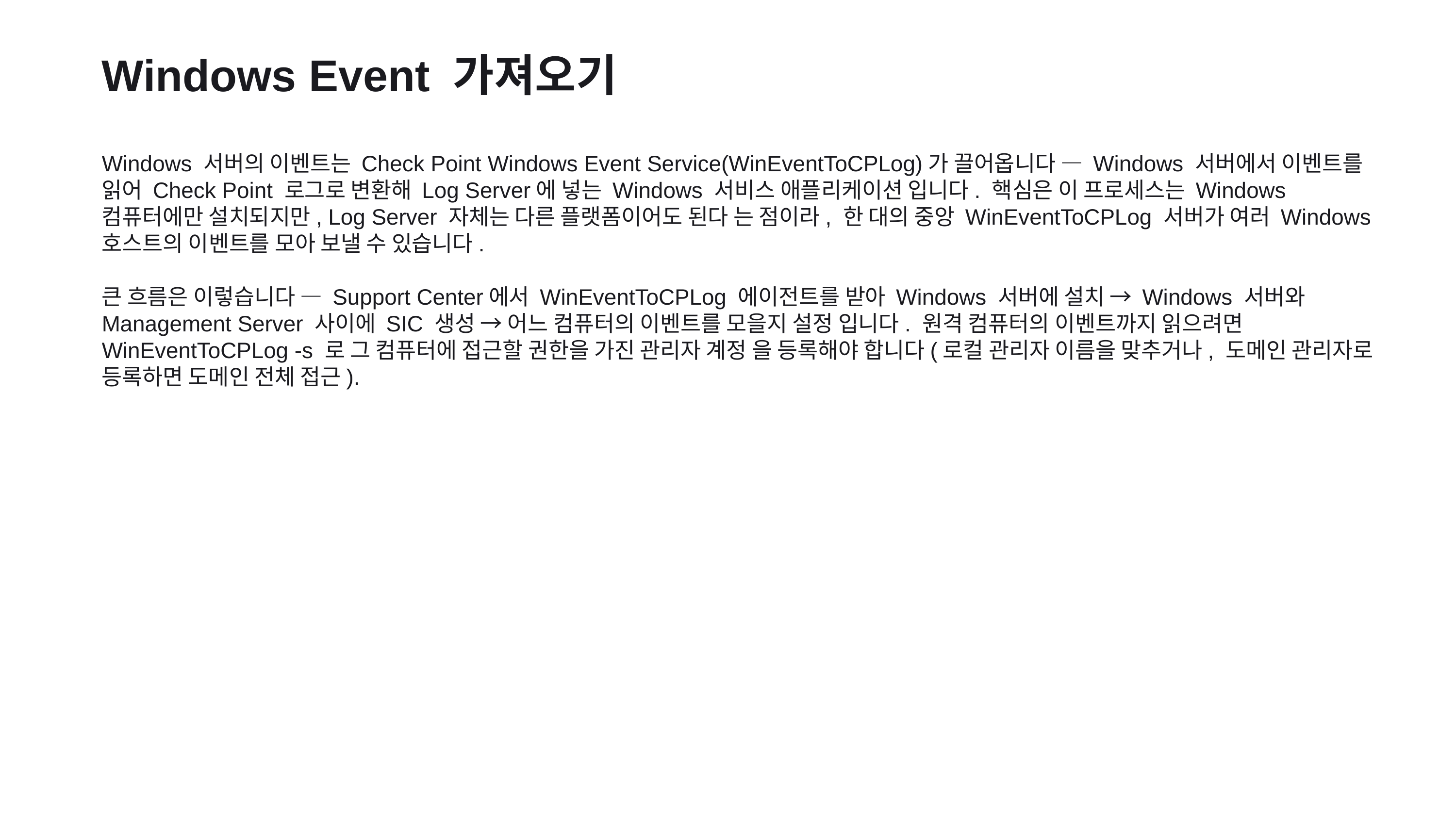

Windows Event 가져오기
Windows 서버의 이벤트는 Check Point Windows Event Service(WinEventToCPLog)가 끌어옵니다 — Windows 서버에서 이벤트를 읽어 Check Point 로그로 변환해 Log Server에 넣는 Windows 서비스 애플리케이션 입니다. 핵심은 이 프로세스는 Windows 컴퓨터에만 설치되지만, Log Server 자체는 다른 플랫폼이어도 된다 는 점이라, 한 대의 중앙 WinEventToCPLog 서버가 여러 Windows 호스트의 이벤트를 모아 보낼 수 있습니다.

큰 흐름은 이렇습니다 — Support Center에서 WinEventToCPLog 에이전트를 받아 Windows 서버에 설치 → Windows 서버와 Management Server 사이에 SIC 생성 → 어느 컴퓨터의 이벤트를 모을지 설정 입니다. 원격 컴퓨터의 이벤트까지 읽으려면 WinEventToCPLog -s 로 그 컴퓨터에 접근할 권한을 가진 관리자 계정 을 등록해야 합니다(로컬 관리자 이름을 맞추거나, 도메인 관리자로 등록하면 도메인 전체 접근).